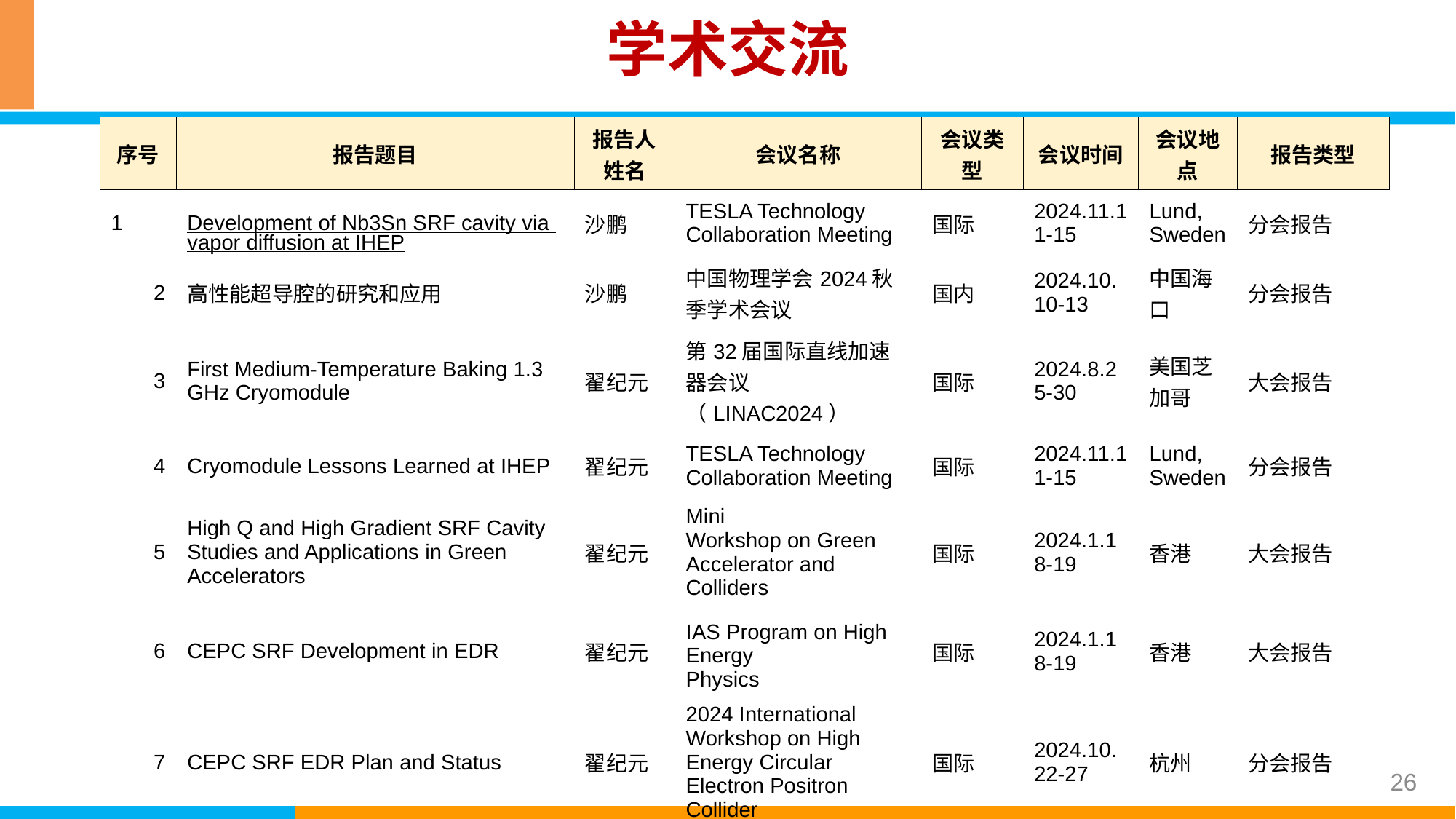

学术交流
| 序号 | 报告题目 | 报告人姓名 | 会议名称 | 会议类型 | 会议时间 | 会议地点 | 报告类型 |
| --- | --- | --- | --- | --- | --- | --- | --- |
| 1 | Development of Nb3Sn SRF cavity via vapor diffusion at IHEP | 沙鹏 | TESLA Technology Collaboration Meeting | 国际 | 2024.11.11-15 | Lund, Sweden | 分会报告 |
| 2 | 高性能超导腔的研究和应用 | 沙鹏 | 中国物理学会2024秋季学术会议 | 国内 | 2024.10.10-13 | 中国海口 | 分会报告 |
| 3 | First Medium-Temperature Baking 1.3 GHz Cryomodule | 翟纪元 | 第32届国际直线加速器会议（LINAC2024） | 国际 | 2024.8.25-30 | 美国芝加哥 | 大会报告 |
| 4 | Cryomodule Lessons Learned at IHEP | 翟纪元 | TESLA Technology Collaboration Meeting | 国际 | 2024.11.11-15 | Lund, Sweden | 分会报告 |
| 5 | High Q and High Gradient SRF Cavity Studies and Applications in Green Accelerators | 翟纪元 | Mini Workshop on Green Accelerator and Colliders | 国际 | 2024.1.18-19 | 香港 | 大会报告 |
| 6 | CEPC SRF Development in EDR | 翟纪元 | IAS Program on High Energy Physics | 国际 | 2024.1.18-19 | 香港 | 大会报告 |
| 7 | CEPC SRF EDR Plan and Status | 翟纪元 | 2024 International Workshop on High Energy Circular Electron Positron Collider | 国际 | 2024.10.22-27 | 杭州 | 分会报告 |
26